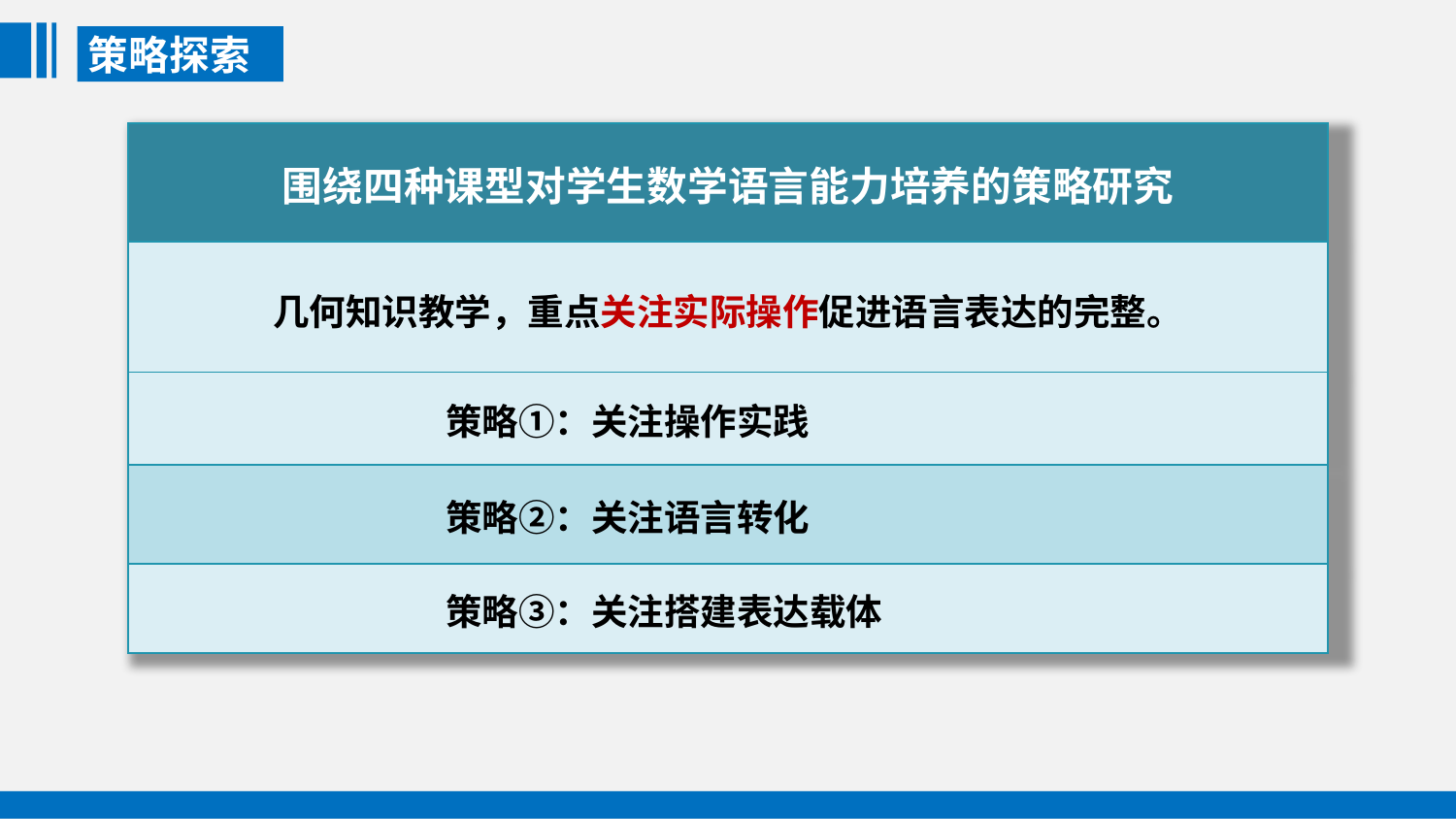

策略探索

| 围绕四种课型对学生数学语言能力培养的策略研究 |
| --- |
| 几何知识教学，重点关注实际操作促进语言表达的完整。 |
| 策略①：关注操作实践 |
| 策略②：关注语言转化 |
| 策略③：关注搭建表达载体 |